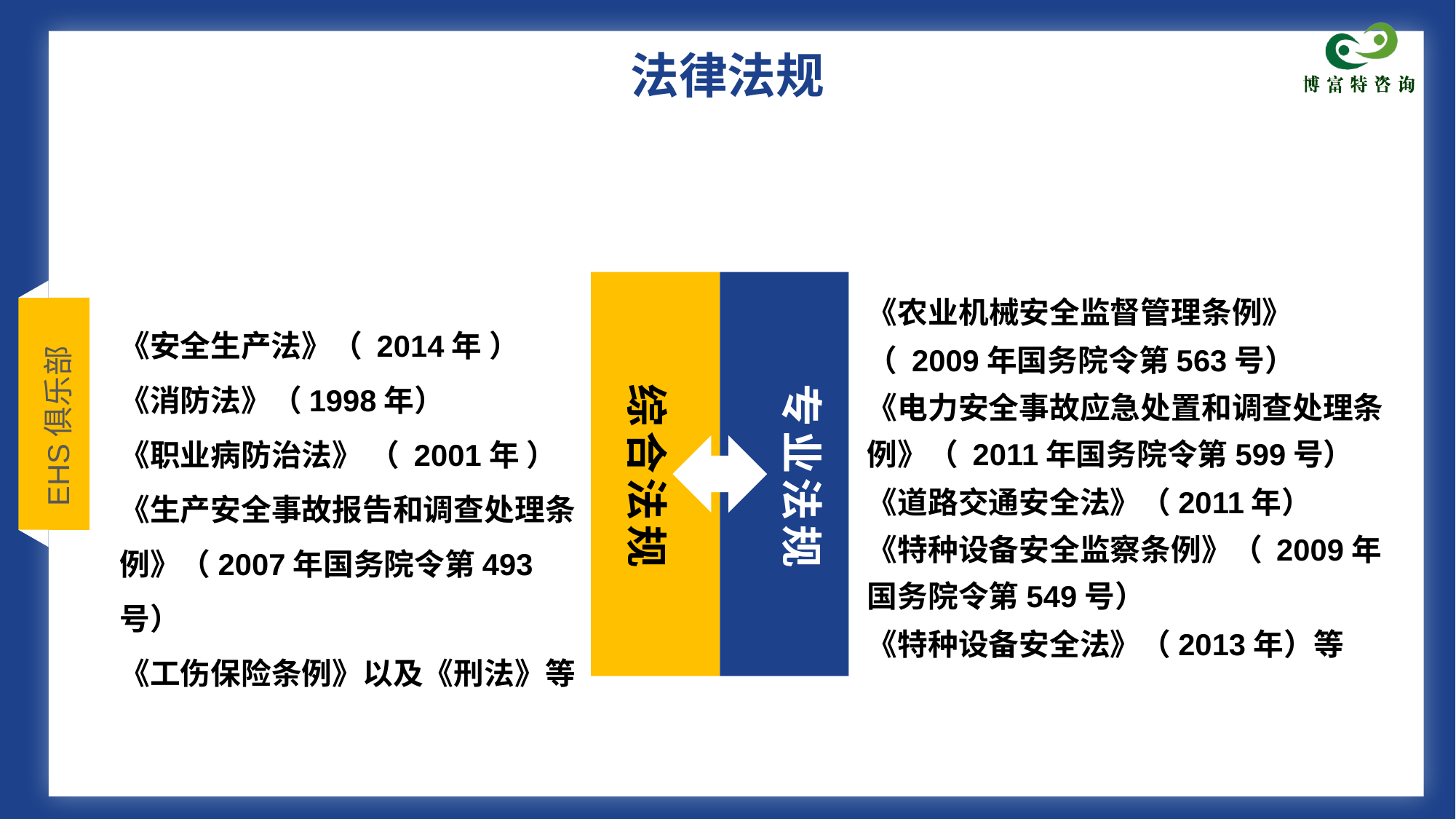

法律法规

《农业机械安全监督管理条例》（ 2009年国务院令第563号）
《电力安全事故应急处置和调查处理条例》（ 2011年国务院令第599号）
《道路交通安全法》（2011年）
《特种设备安全监察条例》（ 2009年国务院令第549号）
《特种设备安全法》（2013年）等
《安全生产法》（ 2014年 ）
《消防法》（1998年）
《职业病防治法》 （ 2001年 ）
《生产安全事故报告和调查处理条例》（2007年国务院令第493号）
《工伤保险条例》以及《刑法》等
综合法规
专业法规